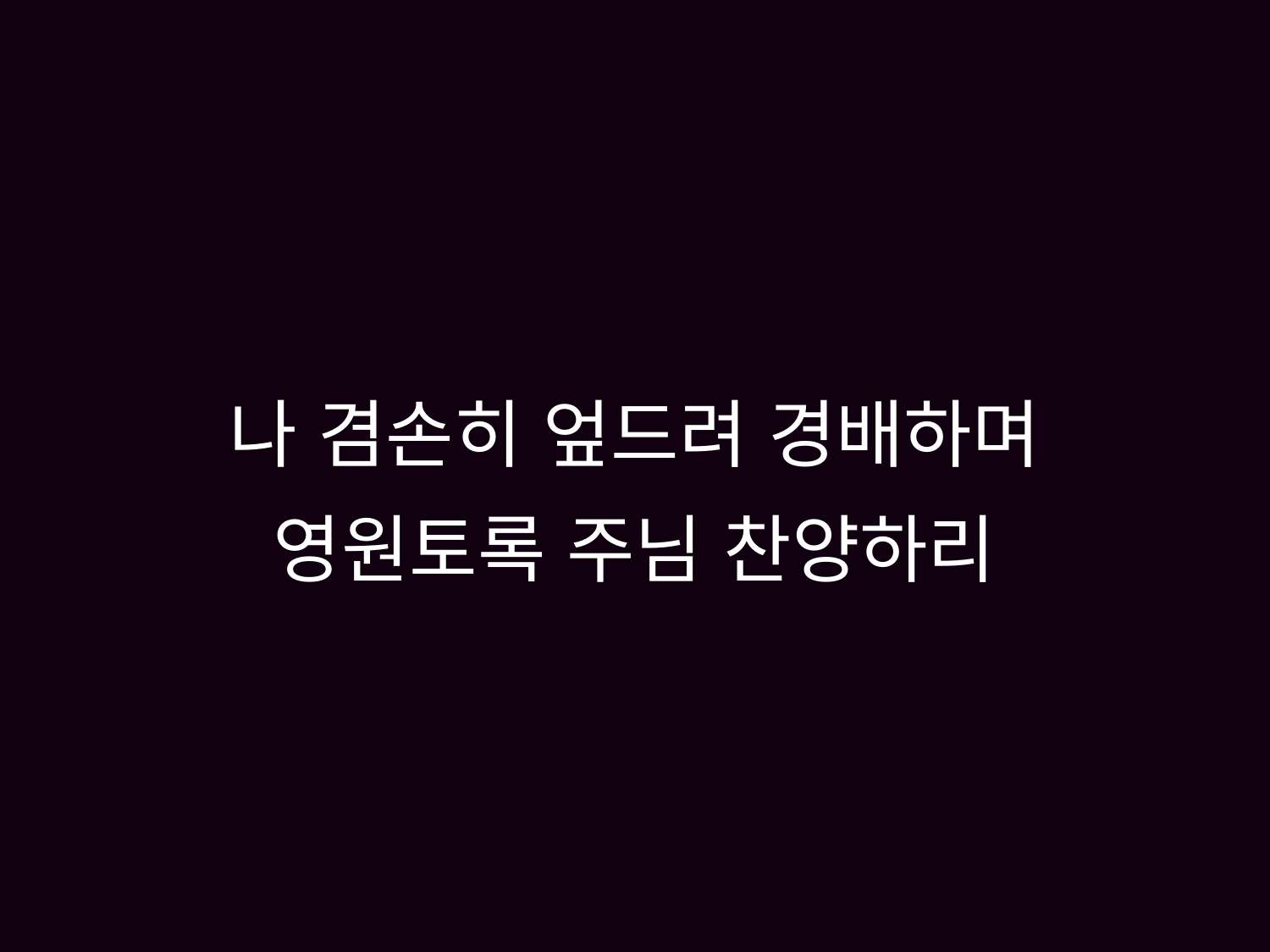

# 나 겸손히 엎드려 경배하며 영원토록 주님 찬양하리